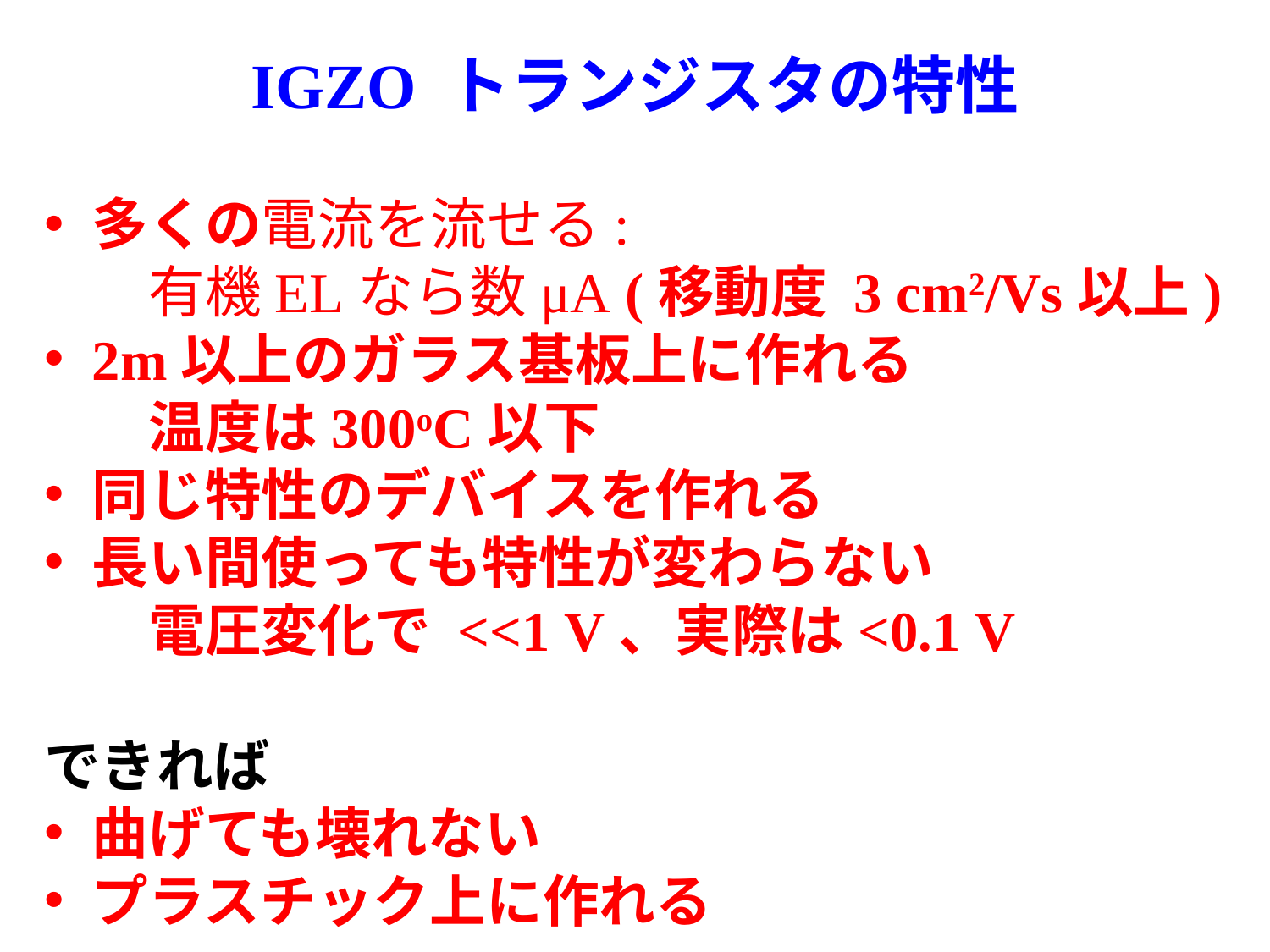

IGZO トランジスタの特性
多くの電流を流せる:
　有機ELなら数μA (移動度 3 cm2/Vs以上)
2m以上のガラス基板上に作れる
　温度は300oC以下
同じ特性のデバイスを作れる
長い間使っても特性が変わらない
　電圧変化で <<1 V、実際は<0.1 V

できれば
曲げても壊れない
プラスチック上に作れる